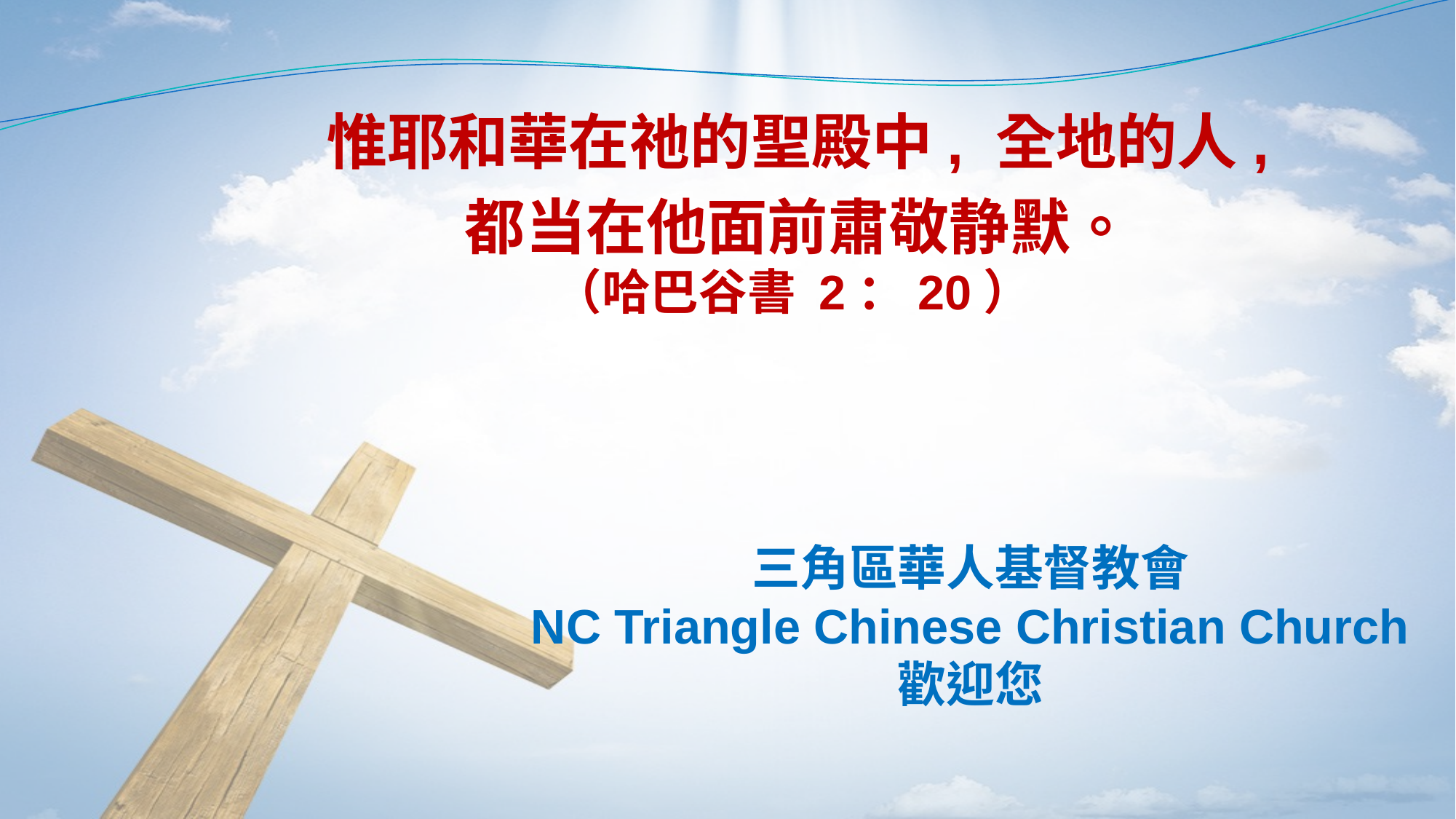

惟耶和華在祂的聖殿中, 全地的人,
都当在他面前肅敬静默。
（哈巴谷書 2：20）

# 三角區華人基督教會 NC Triangle Chinese Christian Church 歡迎您